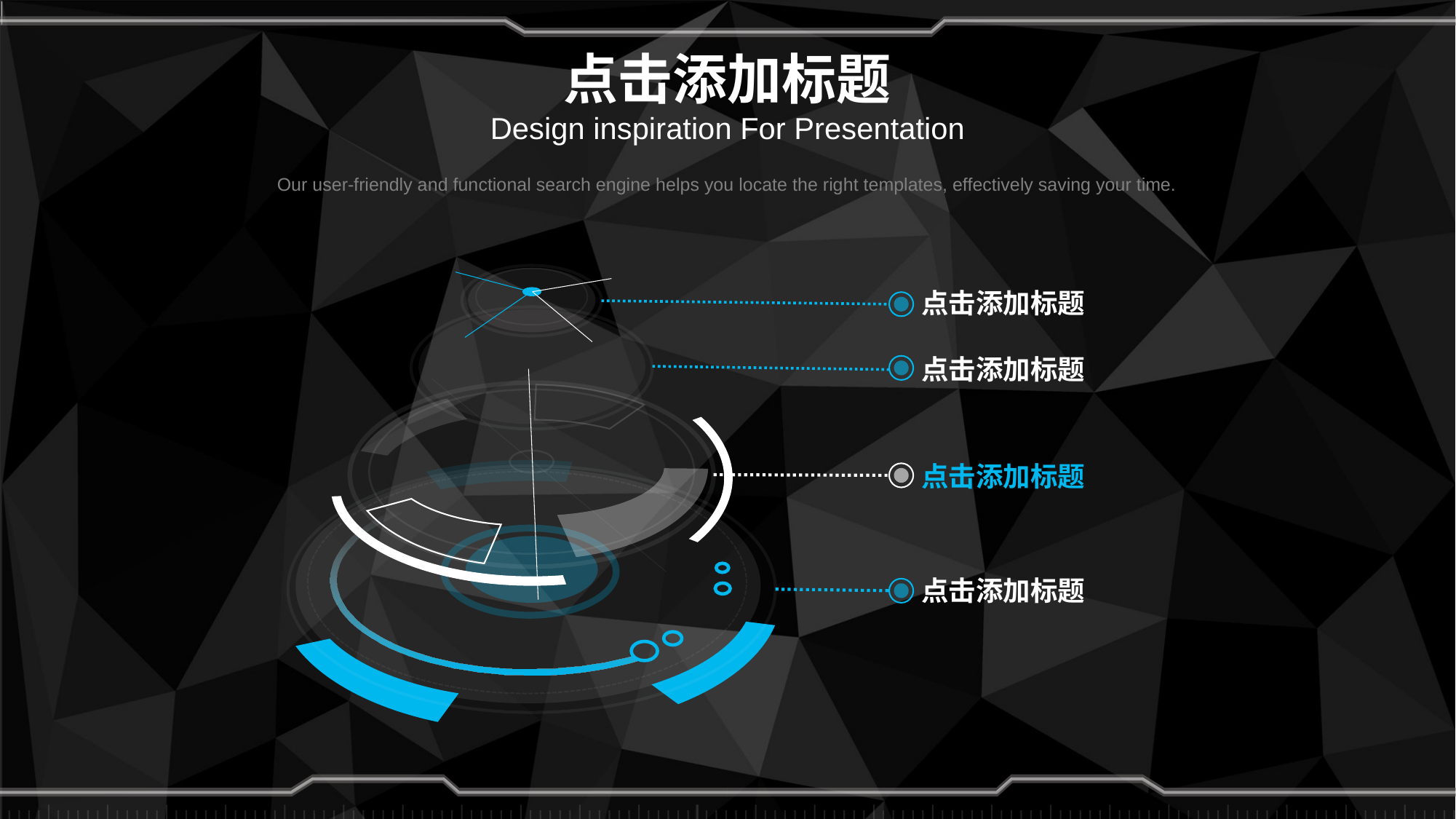

# 点击添加标题
Design inspiration For Presentation
Our user-friendly and functional search engine helps you locate the right templates, effectively saving your time.

点击添加标题

点击添加标题

点击添加标题

点击添加标题